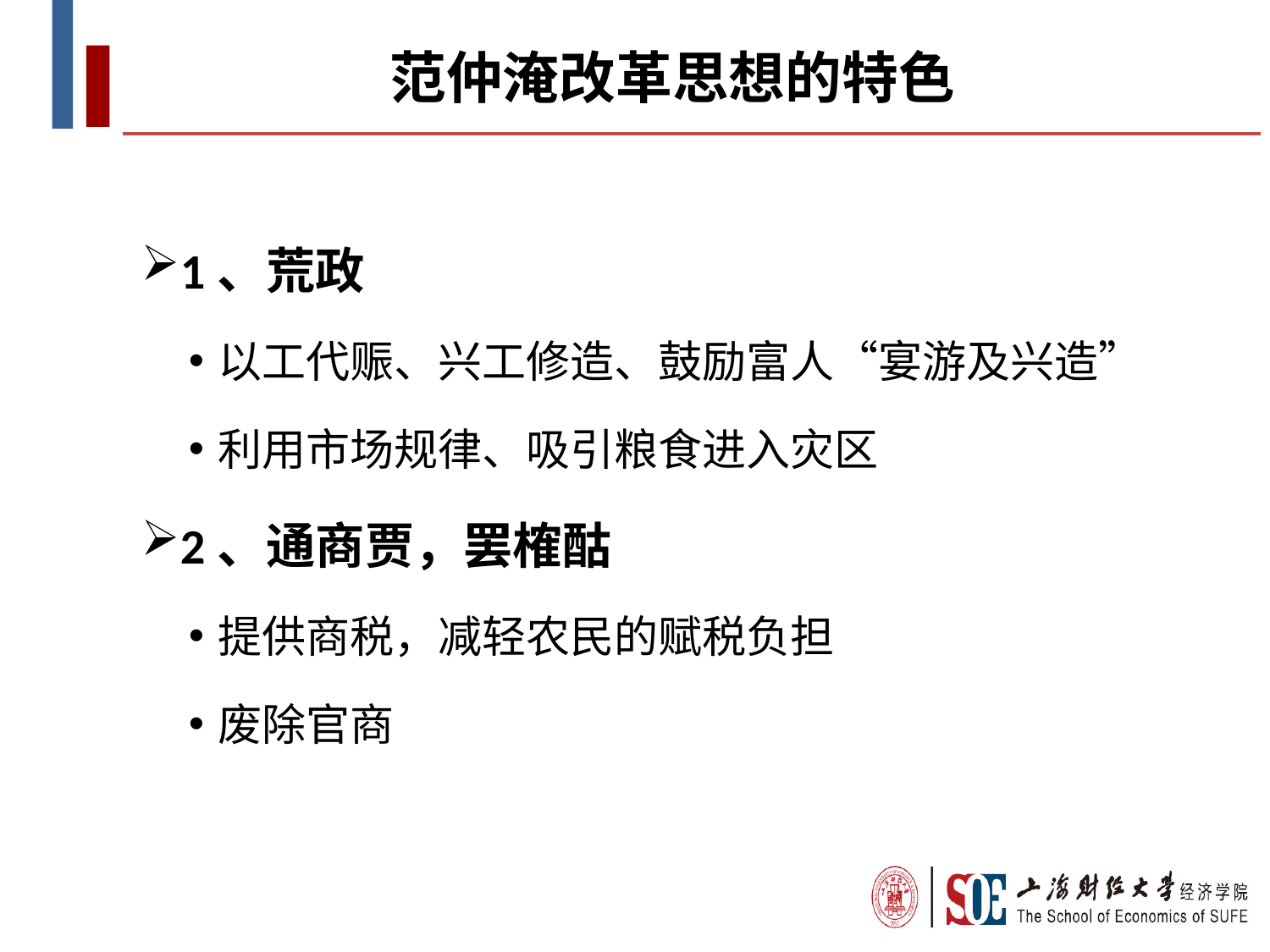

范仲淹改革思想的特色
1、荒政
以工代赈、兴工修造、鼓励富人“宴游及兴造”
利用市场规律、吸引粮食进入灾区
2、通商贾，罢榷酤
提供商税，减轻农民的赋税负担
废除官商